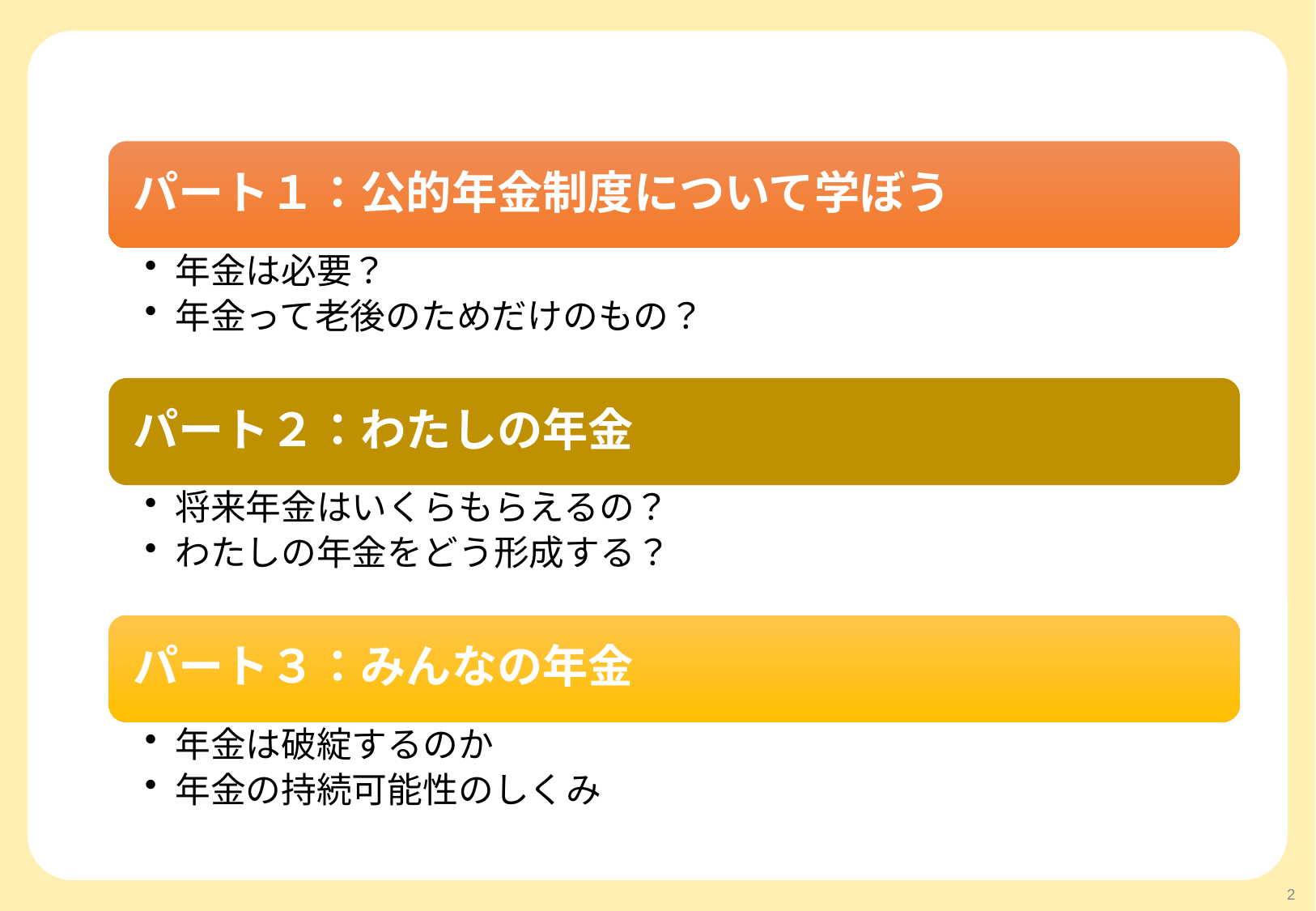

パート１：公的年金制度について学ぼう
年金は必要？
年金って老後のためだけのもの？
パート２：わたしの年金
将来年金はいくらもらえるの？
わたしの年金をどう形成する？
パート３：みんなの年金
年金は破綻するのか
年金の持続可能性のしくみ
2